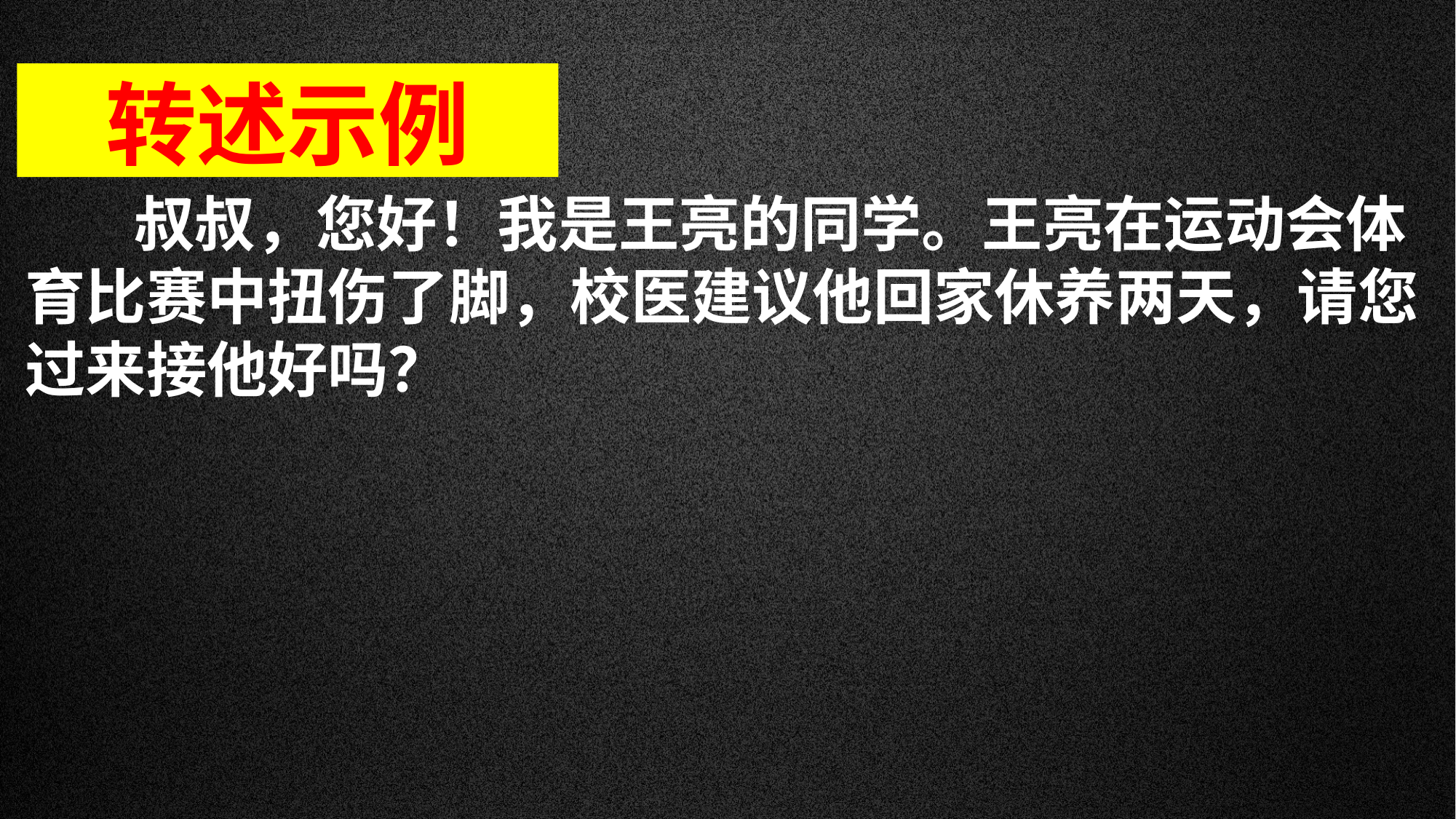

转述示例
	叔叔，您好！我是王亮的同学。王亮在运动会体育比赛中扭伤了脚，校医建议他回家休养两天，请您过来接他好吗？